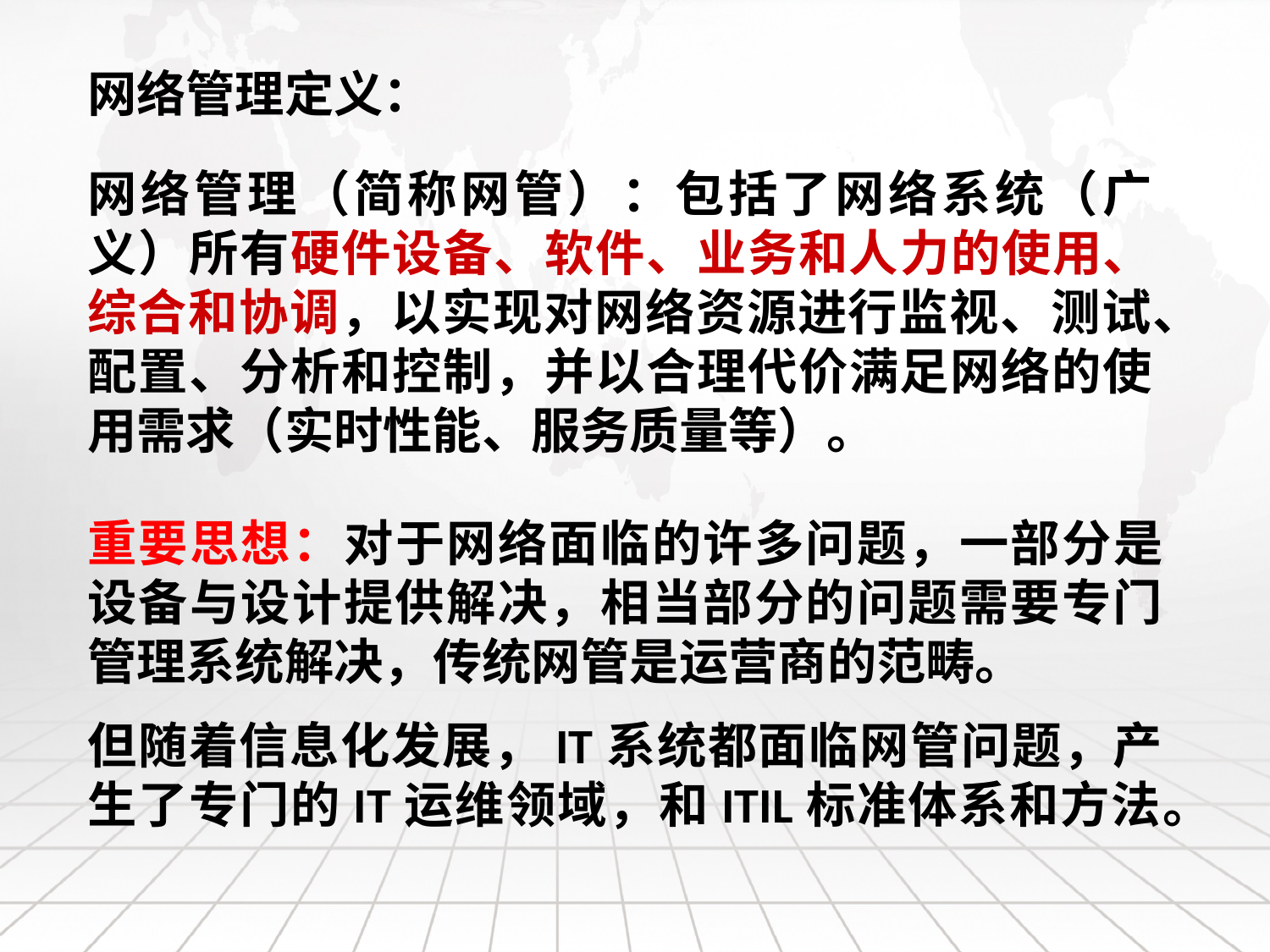

网络管理定义：
网络管理（简称网管）：包括了网络系统（广义）所有硬件设备、软件、业务和人力的使用、综合和协调，以实现对网络资源进行监视、测试、配置、分析和控制，并以合理代价满足网络的使用需求（实时性能、服务质量等）。
重要思想：对于网络面临的许多问题，一部分是设备与设计提供解决，相当部分的问题需要专门管理系统解决，传统网管是运营商的范畴。
但随着信息化发展，IT系统都面临网管问题，产生了专门的IT运维领域，和ITIL标准体系和方法。